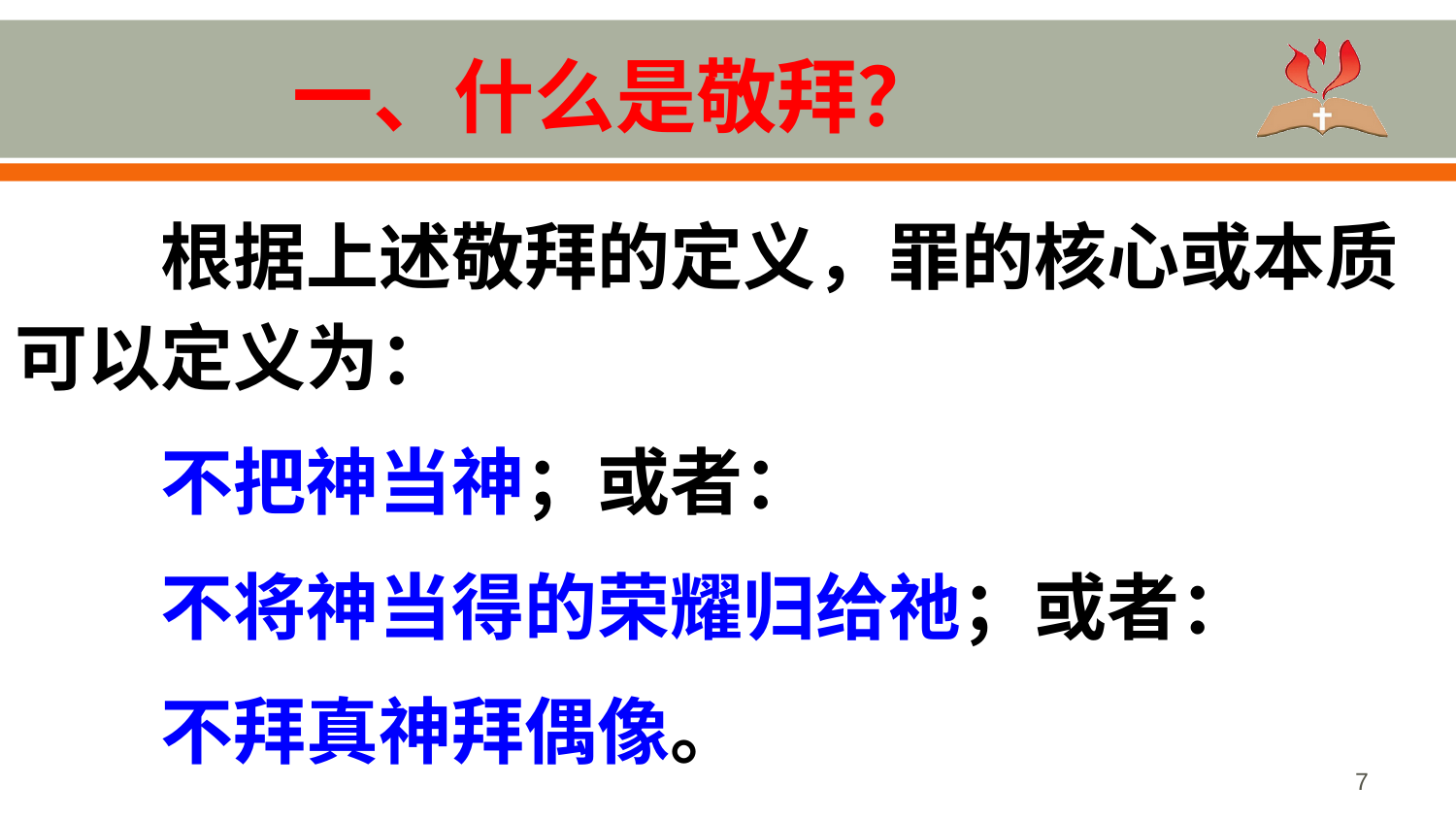

# 一、什么是敬拜？
根据上述敬拜的定义，罪的核心或本质可以定义为：
不把神当神；或者：
不将神当得的荣耀归给祂；或者：
不拜真神拜偶像。

7